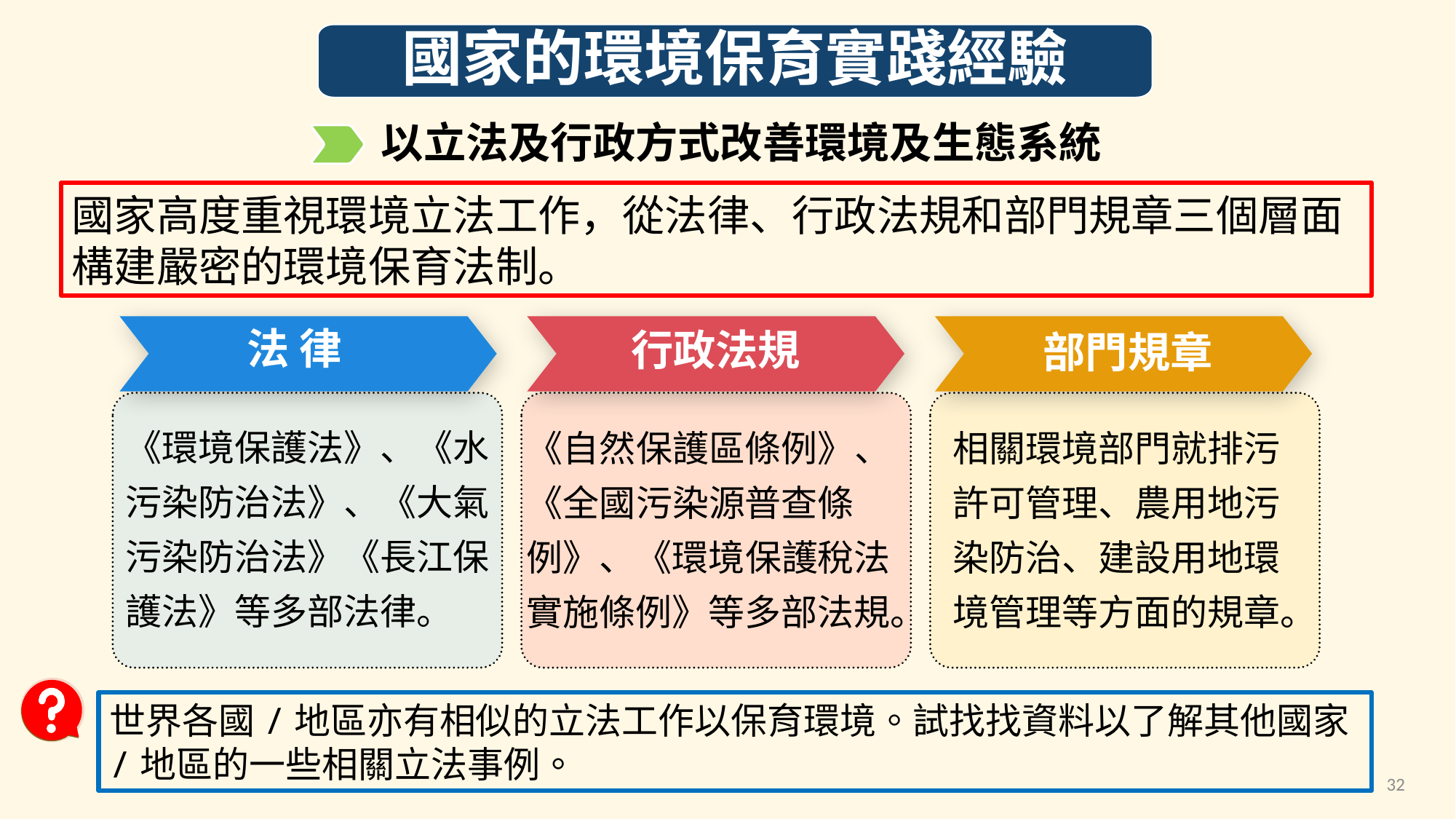

國家的環境保育實踐經驗
以立法及行政方式改善環境及生態系統

國家高度重視環境立法工作，從法律、行政法規和部門規章三個層面構建嚴密的環境保育法制。

行政法規
部門規章
法 律

《環境保護法》、《水污染防治法》、《大氣污染防治法》《長江保護法》等多部法律。
《自然保護區條例》、《全國污染源普查條例》、《環境保護稅法實施條例》等多部法規。
相關環境部門就排污許可管理、農用地污染防治、建設用地環境管理等方面的規章。

世界各國/地區亦有相似的立法工作以保育環境。試找找資料以了解其他國家/地區的一些相關立法事例。